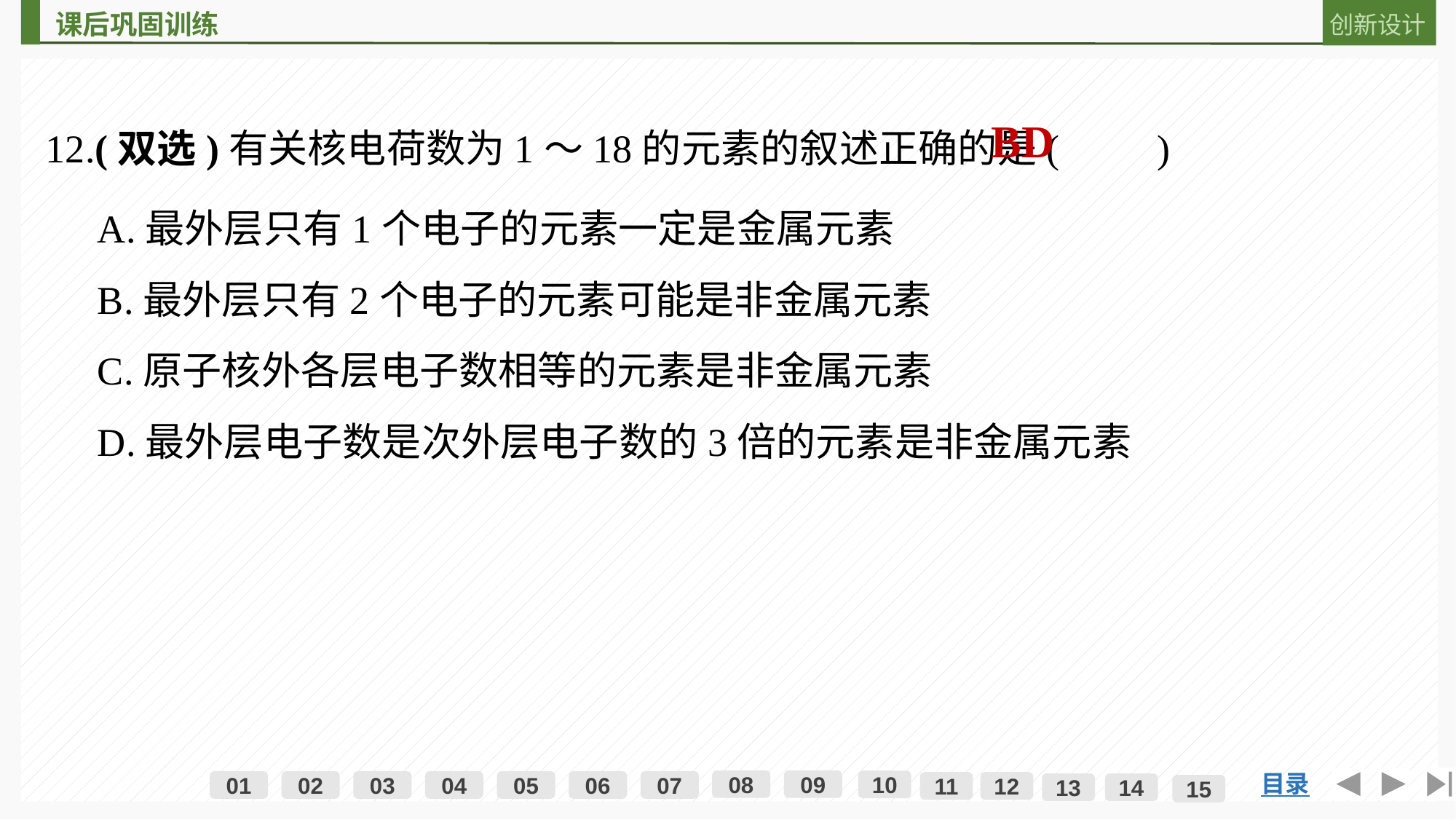

12.(双选)有关核电荷数为1～18的元素的叙述正确的是(　　)
BD
A.最外层只有1个电子的元素一定是金属元素
B.最外层只有2个电子的元素可能是非金属元素
C.原子核外各层电子数相等的元素是非金属元素
D.最外层电子数是次外层电子数的3倍的元素是非金属元素